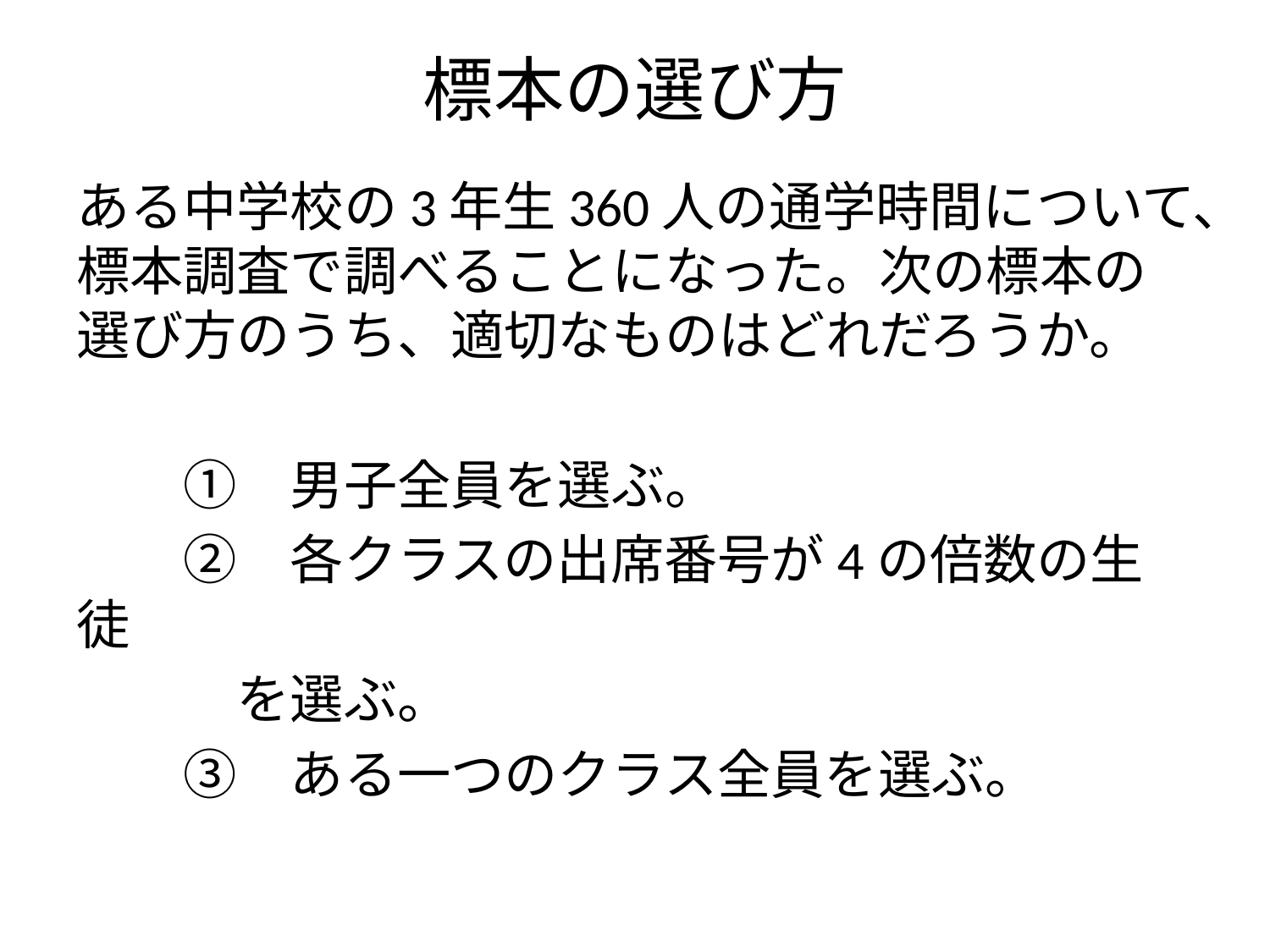

# 標本の選び方
ある中学校の3年生360人の通学時間について、標本調査で調べることになった。次の標本の選び方のうち、適切なものはどれだろうか。

　　①　男子全員を選ぶ。
　　②　各クラスの出席番号が4の倍数の生徒
　　　を選ぶ。
　　③　ある一つのクラス全員を選ぶ。